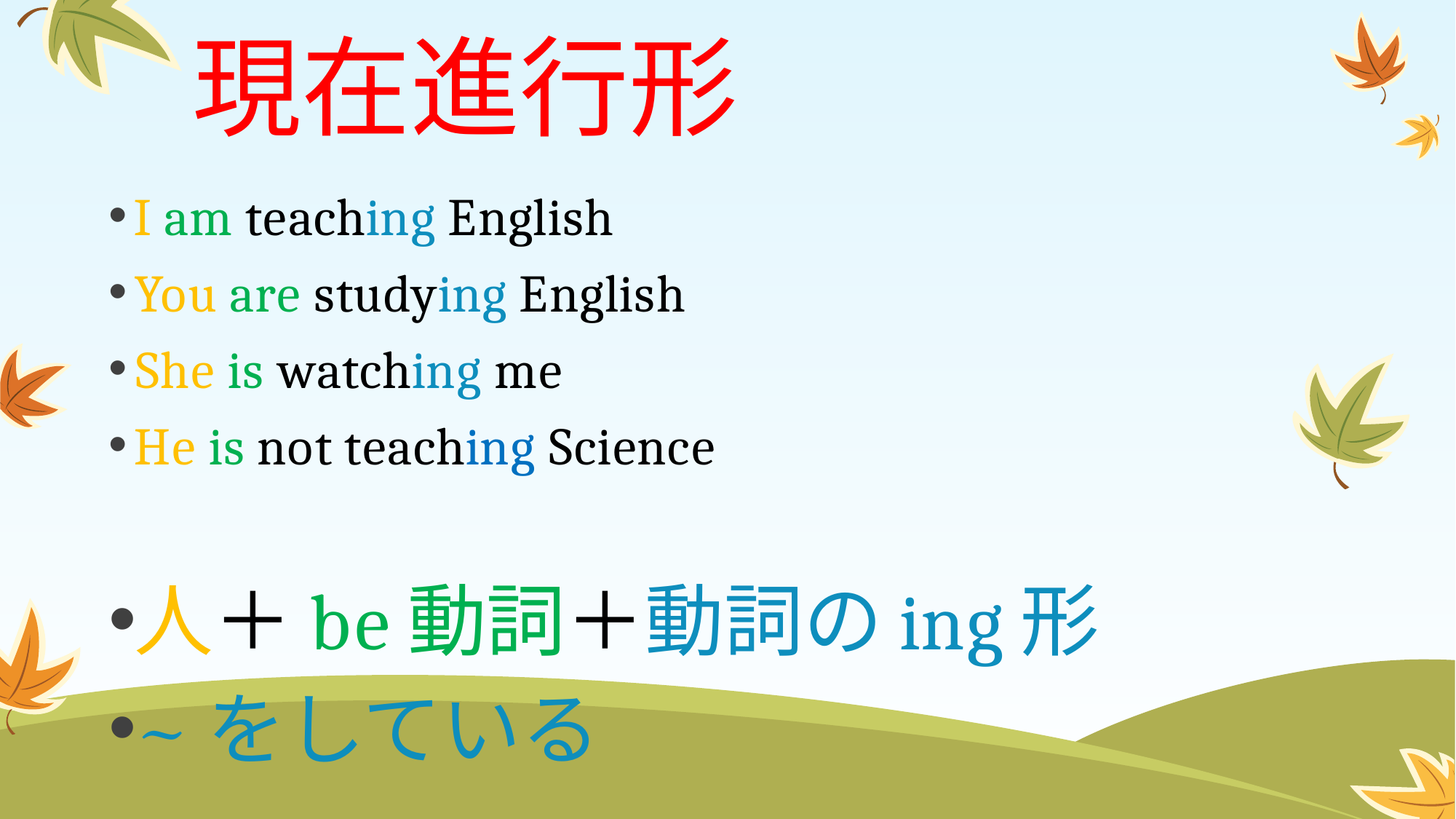

# 現在進行形
I am teaching English
You are studying English
She is watching me
He is not teaching Science

人＋be動詞＋動詞のing形
~をしている